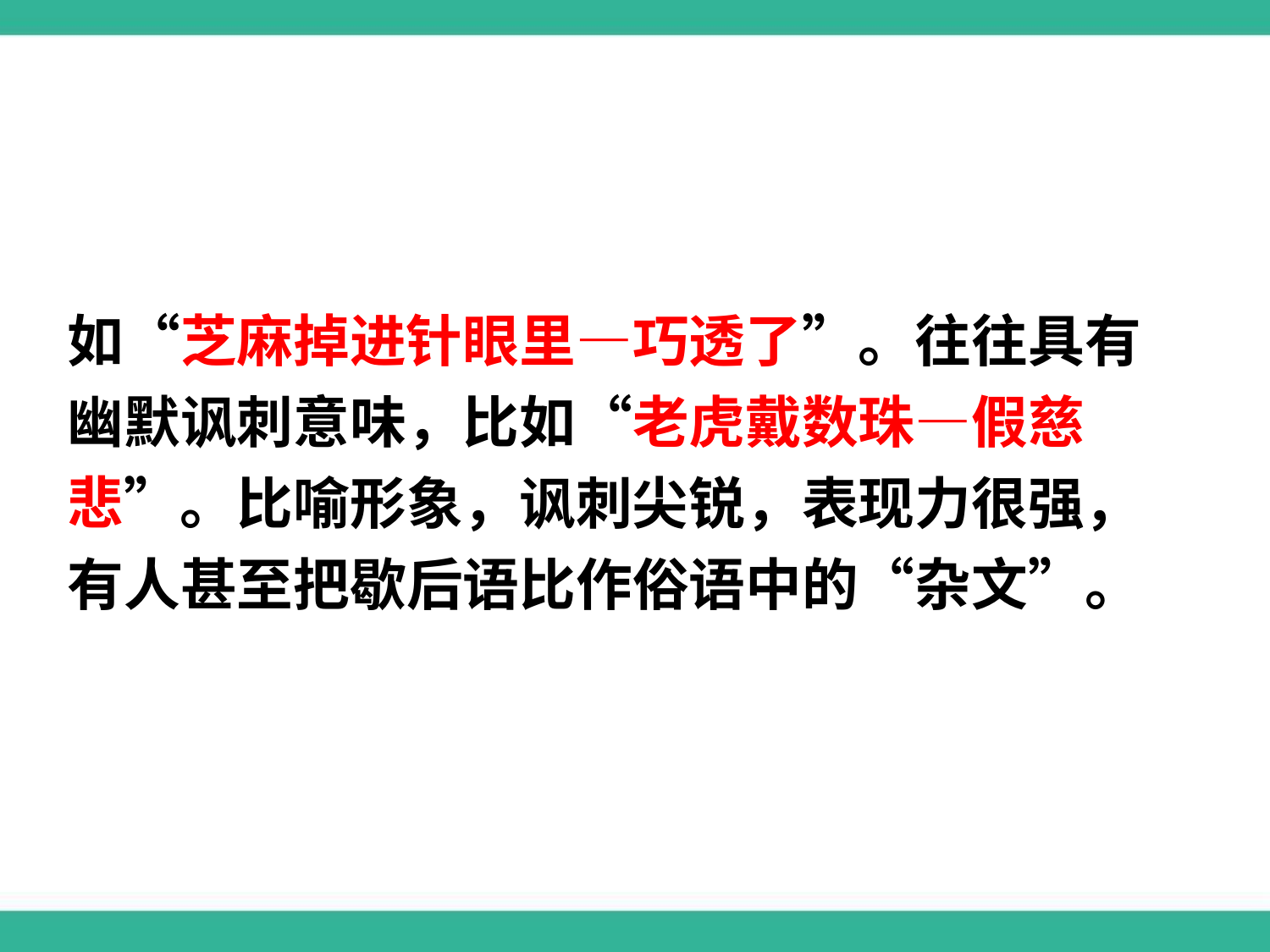

如“芝麻掉进针眼里—巧透了”。往往具有幽默讽刺意味，比如“老虎戴数珠—假慈悲”。比喻形象，讽刺尖锐，表现力很强，有人甚至把歇后语比作俗语中的“杂文”。